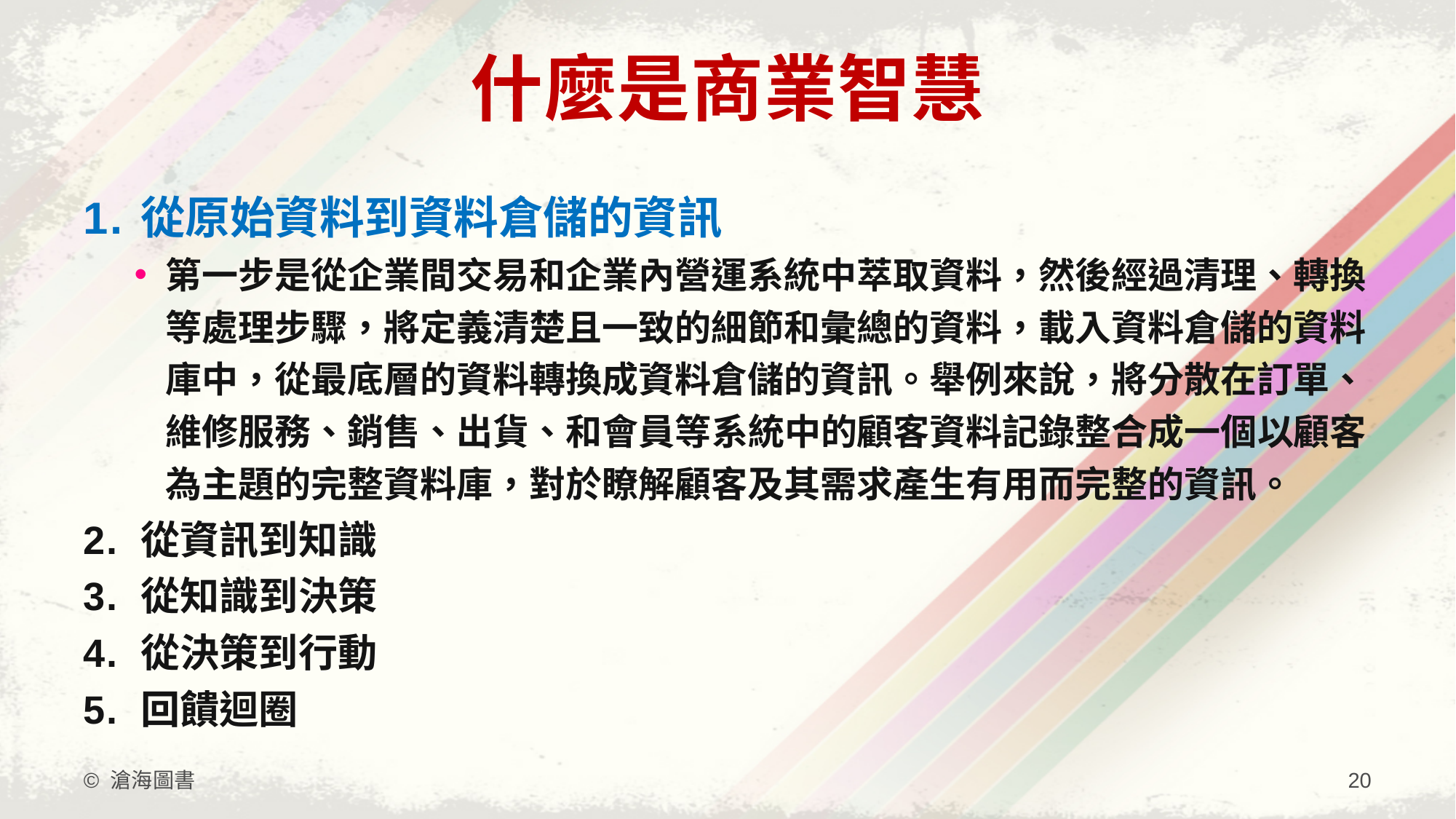

# 什麼是商業智慧
從原始資料到資料倉儲的資訊
第一步是從企業間交易和企業內營運系統中萃取資料，然後經過清理、轉換等處理步驟，將定義清楚且一致的細節和彙總的資料，載入資料倉儲的資料庫中，從最底層的資料轉換成資料倉儲的資訊。舉例來說，將分散在訂單、維修服務、銷售、出貨、和會員等系統中的顧客資料記錄整合成一個以顧客為主題的完整資料庫，對於瞭解顧客及其需求產生有用而完整的資訊。
從資訊到知識
從知識到決策
從決策到行動
回饋迴圈

© 滄海圖書
20